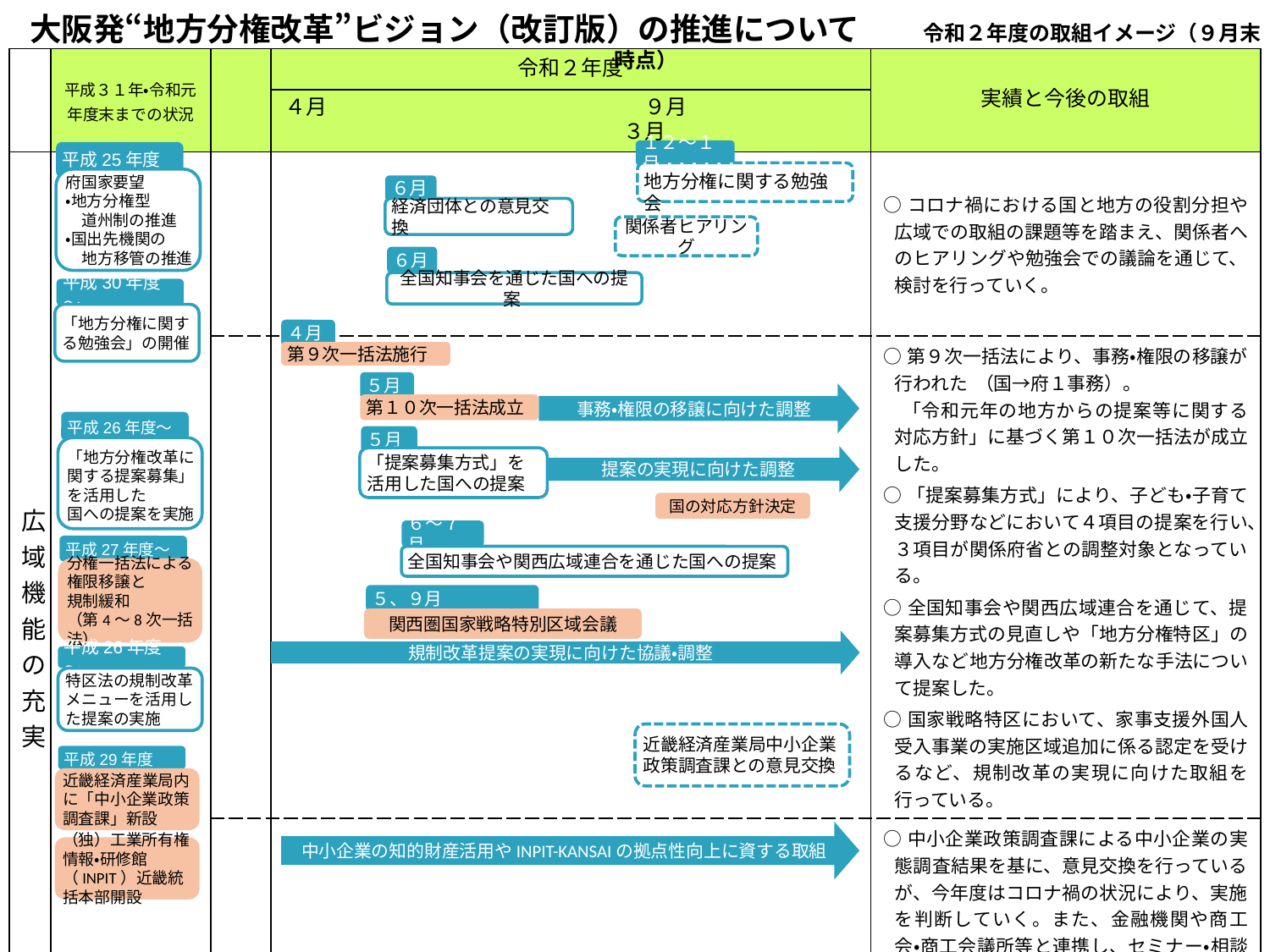

大阪発“地方分権改革”ビジョン（改訂版）の推進について　　令和２年度の取組イメージ（９月末時点）
|  | 平成３１年・令和元年度末までの状況 |  | 令和２年度 | 実績と今後の取組 |
| --- | --- | --- | --- | --- |
|  |  |  | ４月　　　　　　　　　　　　　　　９月　　　　　　　　　　　　　　　３月 |  |
| 広域機能の充実 |  | 道州の姿の検討・研究 国への働きかけ |  | ○コロナ禍における国と地方の役割分担や広域での取組の課題等を踏まえ、関係者へのヒアリングや勉強会での議論を通じて、検討を行っていく。 |
|  |  | 大阪自らの改革を推進力とした取組 （国からの権限移譲等） |  | ○第９次一括法により、事務・権限の移譲が行われた （国→府１事務）。 　「令和元年の地方からの提案等に関する対応方針」に基づく第１０次一括法が成立した。 ○「提案募集方式」により、子ども・子育て支援分野などにおいて４項目の提案を行い、３項目が関係府省との調整対象となっている。 ○全国知事会や関西広域連合を通じて、提案募集方式の見直しや「地方分権特区」の導入など地方分権改革の新たな手法について提案した。 ○国家戦略特区において、家事支援外国人受入事業の実施区域追加に係る認定を受けるなど、規制改革の実現に向けた取組を行っている。 |
|  |  | 国機関の拠点性向上、 連携強化 |  | ○中小企業政策調査課による中小企業の実態調査結果を基に、意見交換を行っているが、今年度はコロナ禍の状況により、実施を判断していく。また、金融機関や商工会・商工会議所等と連携し、セミナー・相談会等の開催を通じ、INPIT近畿統括本部の利用促進を図っていく。 ○意見交換等を通じて、国の施策に地方の意見が反映されるよう、引き続き、国機関との連携強化を図っていく。 |
１２～１月
地方分権に関する勉強会
平成25年度～
府国家要望
・地方分権型
　道州制の推進
・国出先機関の
　地方移管の推進
６月
経済団体との意見交換
関係者ヒアリング
６月
全国知事会を通じた国への提案
平成30年度～
「地方分権に関する勉強会」の開催
４月
第９次一括法施行
５月
第１０次一括法成立
事務・権限の移譲に向けた調整
平成26年度～
「地方分権改革に関する提案募集」を活用した
国への提案を実施
５月
「提案募集方式」を
活用した国への提案
提案の実現に向けた調整
国の対応方針決定
６～７月
全国知事会や関西広域連合を通じた国への提案
平成27年度～
分権一括法による
権限移譲と
規制緩和
（第4～8次一括法）
５、９月
関西圏国家戦略特別区域会議
規制改革提案の実現に向けた協議・調整
平成26年度～
特区法の規制改革メニューを活用した提案の実施
近畿経済産業局中小企業政策調査課との意見交換
平成29年度
近畿経済産業局内に「中小企業政策調査課」新設
（独）工業所有権情報・研修館（INPIT）近畿統括本部開設
中小企業の知的財産活用やINPIT-KANSAIの拠点性向上に資する取組